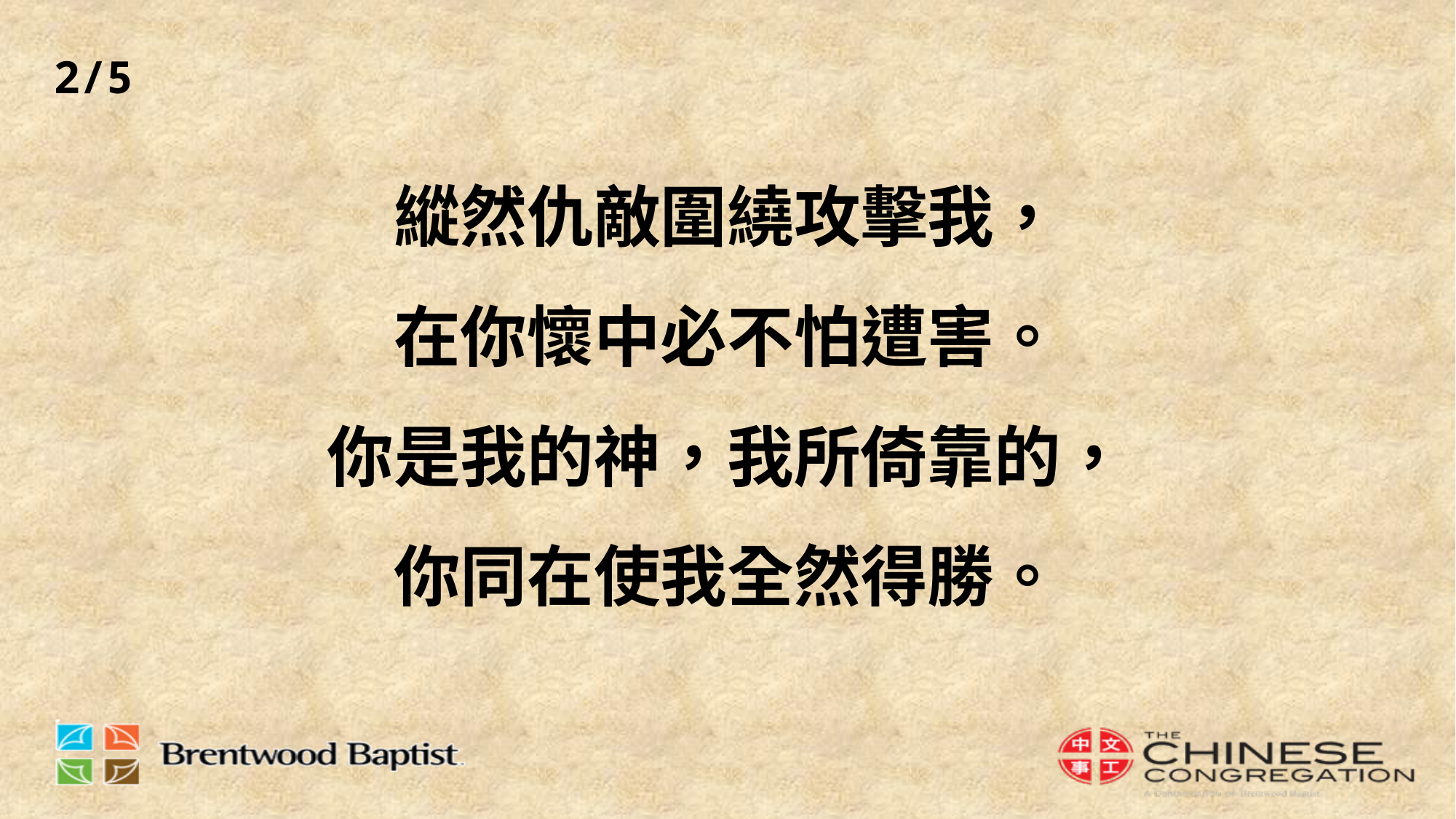

2/5
# 縱然仇敵圍繞攻擊我， 在你懷中必不怕遭害。 你是我的神，我所倚靠的， 你同在使我全然得勝。